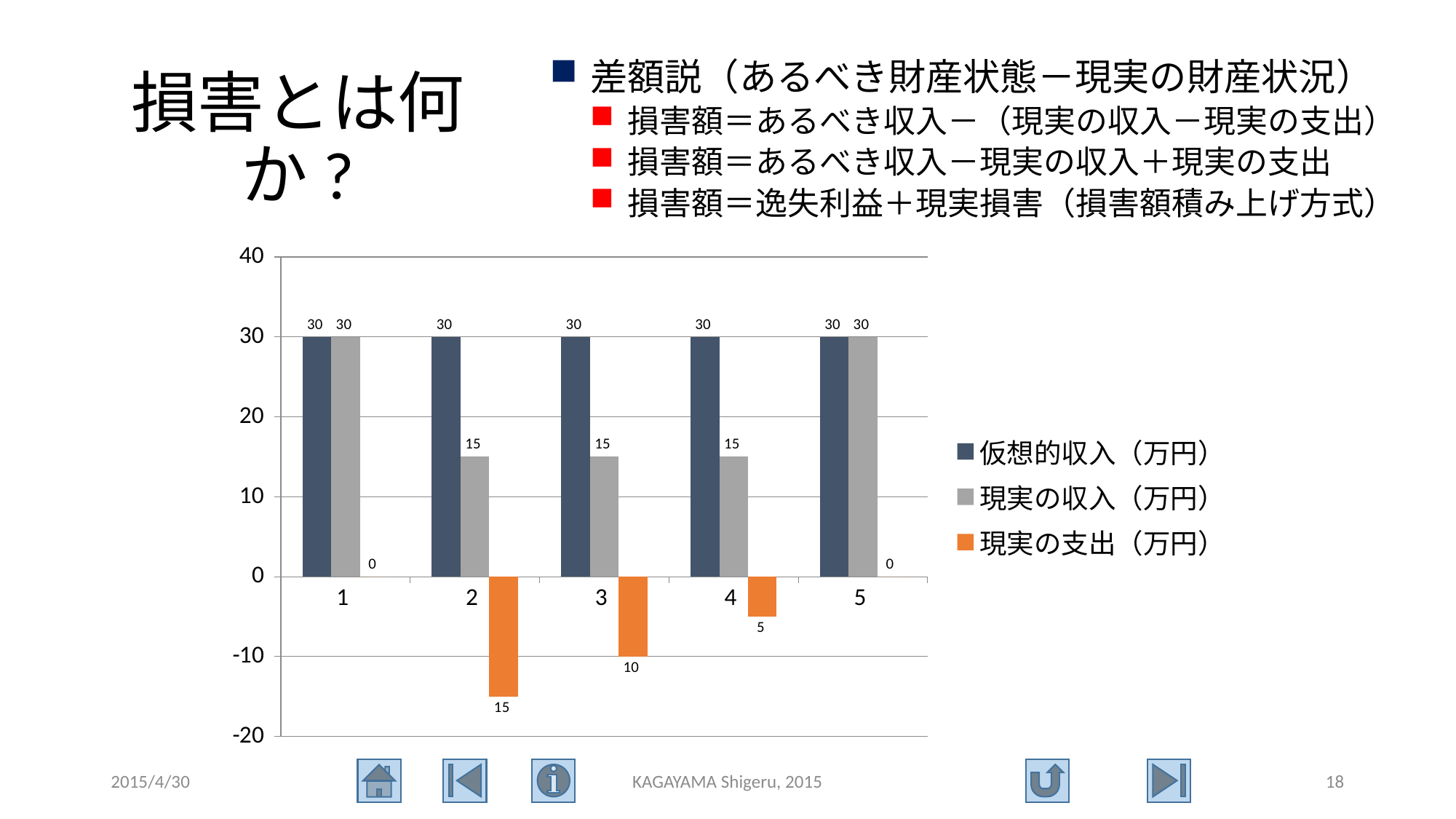

# 損害とは何か?
差額説（あるべき財産状態－現実の財産状況）
損害額＝あるべき収入－（現実の収入－現実の支出）
損害額＝あるべき収入－現実の収入＋現実の支出
損害額＝逸失利益＋現実損害（損害額積み上げ方式）

### Chart

| Category | 仮想的収入（万円） | 現実の収入（万円） | 現実の支出（万円） |
|---|---|---|---|
| 1 | 30.0 | 30.0 | 0.0 |
| 2 | 30.0 | 15.0 | -15.0 |
| 3 | 30.0 | 15.0 | -10.0 |
| 4 | 30.0 | 15.0 | -5.0 |
| 5 | 30.0 | 30.0 | 0.0 |
2015/4/30
KAGAYAMA Shigeru, 2015
18